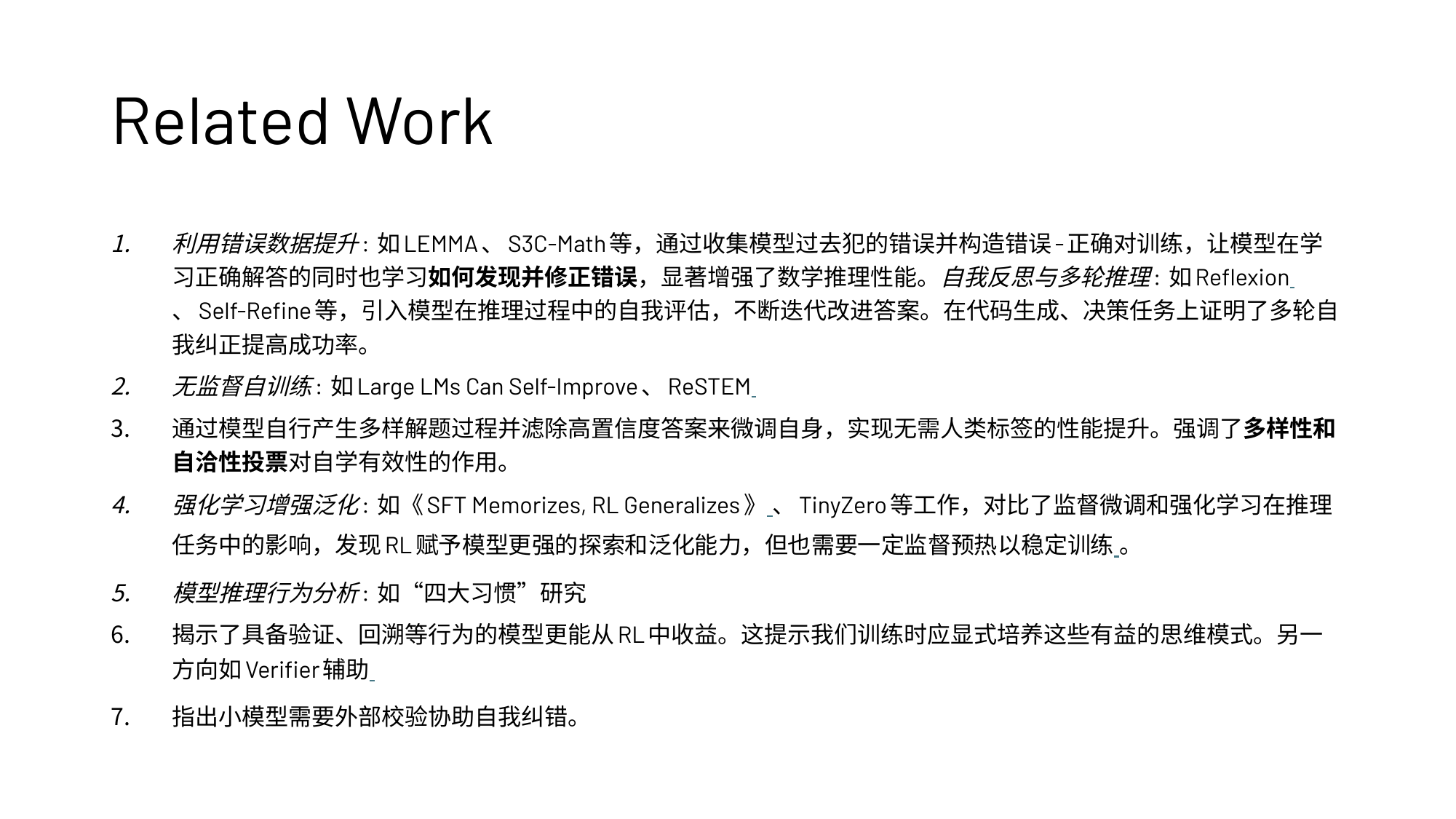

# Related Work
利用错误数据提升: 如LEMMA​、S3C-Math等，通过收集模型过去犯的错误并构造错误-正确对训练，让模型在学习正确解答的同时也学习如何发现并修正错误，显著增强了数学推理性能。自我反思与多轮推理: 如Reflexion​ 、Self-Refine等，引入模型在推理过程中的自我评估，不断迭代改进答案。在代码生成、决策任务上证明了多轮自我纠正提高成功率。
无监督自训练: 如Large LMs Can Self-Improve​、ReSTEM​
通过模型自行产生多样解题过程并滤除高置信度答案来微调自身，实现无需人类标签的性能提升。强调了多样性和自洽性投票对自学有效性的作用​。
强化学习增强泛化: 如《SFT Memorizes, RL Generalizes》​ 、TinyZero等工作，对比了监督微调和强化学习在推理任务中的影响，发现RL赋予模型更强的探索和泛化能力，但也需要一定监督预热以稳定训练​ 。
模型推理行为分析: 如“四大习惯”研究
揭示了具备验证、回溯等行为的模型更能从RL中收益。这提示我们训练时应显式培养这些有益的思维模式。另一方向如Verifier辅助​
指出小模型需要外部校验协助自我纠错。